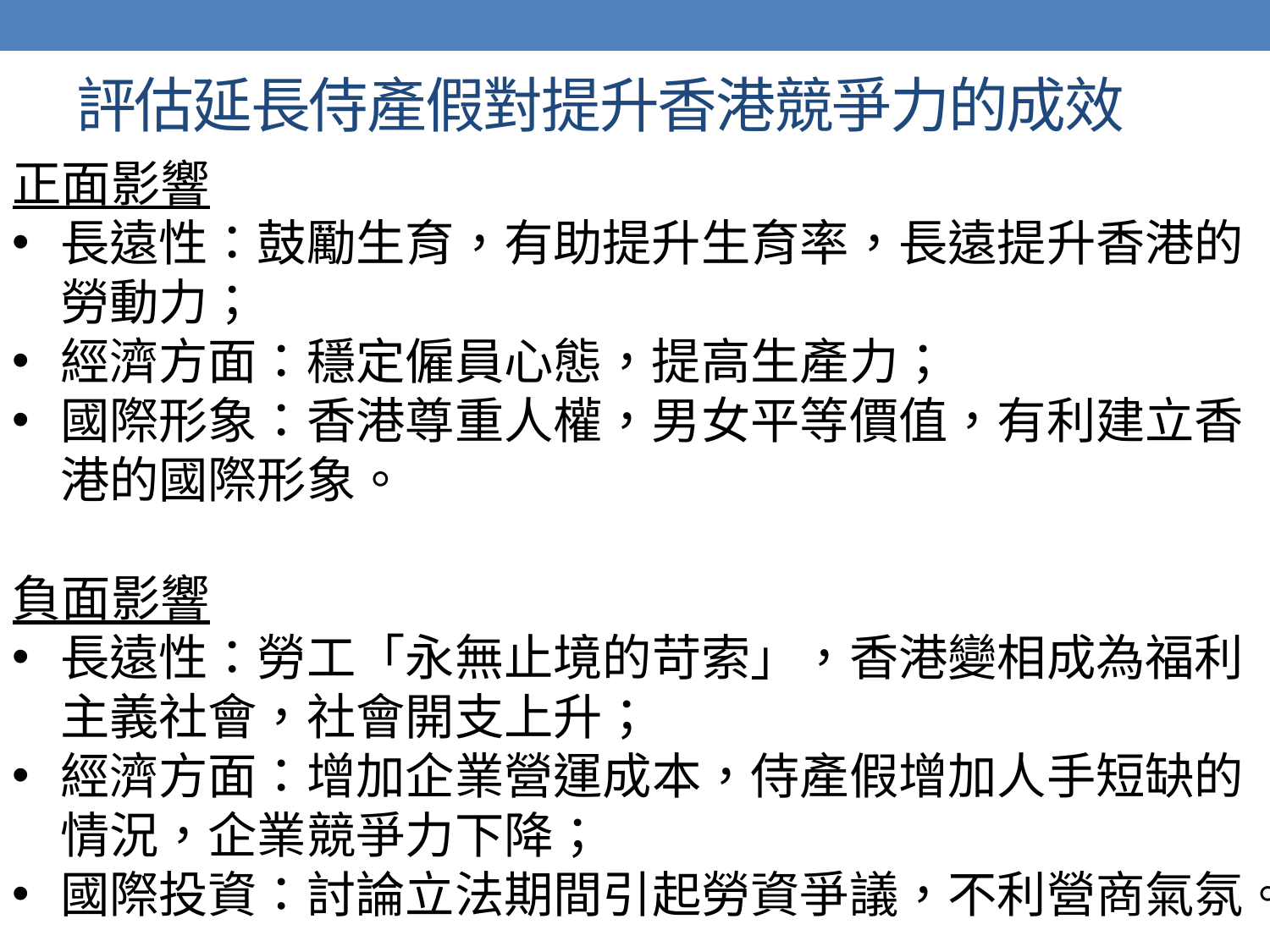

# 評估延長侍產假對提升香港競爭力的成效
正面影響
長遠性：鼓勵生育，有助提升生育率，長遠提升香港的勞動力；
經濟方面：穩定僱員心態，提高生產力；
國際形象：香港尊重人權，男女平等價值，有利建立香港的國際形象。

負面影響
長遠性：勞工「永無止境的苛索」，香港變相成為福利主義社會，社會開支上升；
經濟方面：增加企業營運成本，侍產假增加人手短缺的情況，企業競爭力下降；
國際投資：討論立法期間引起勞資爭議，不利營商氣氛。